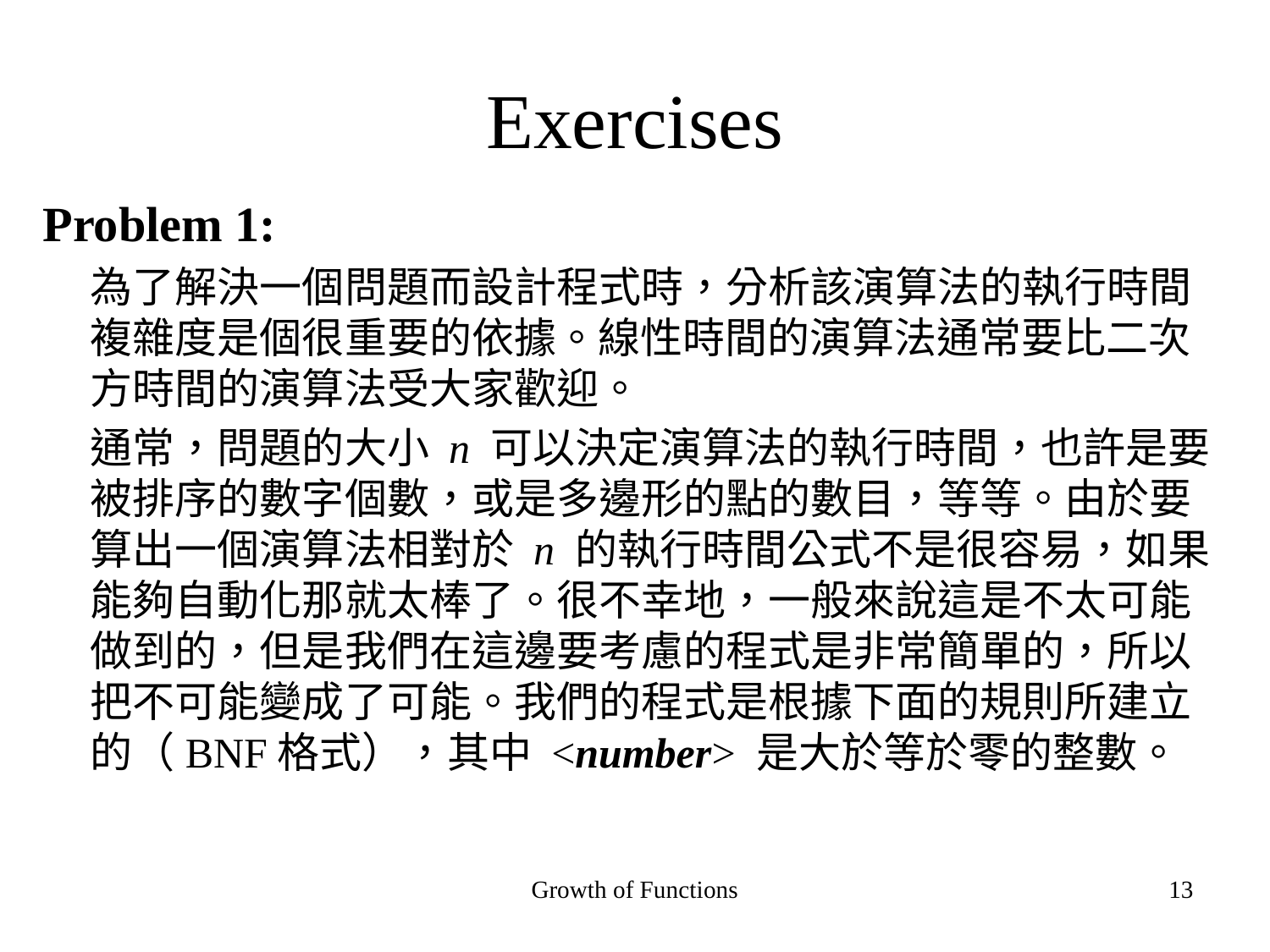

# Exercises
Problem 1:
	為了解決一個問題而設計程式時，分析該演算法的執行時間複雜度是個很重要的依據。線性時間的演算法通常要比二次方時間的演算法受大家歡迎。
	通常，問題的大小 n 可以決定演算法的執行時間，也許是要被排序的數字個數，或是多邊形的點的數目，等等。由於要算出一個演算法相對於 n 的執行時間公式不是很容易，如果能夠自動化那就太棒了。很不幸地，一般來說這是不太可能做到的，但是我們在這邊要考慮的程式是非常簡單的，所以把不可能變成了可能。我們的程式是根據下面的規則所建立的（BNF格式），其中 <number> 是大於等於零的整數。
Growth of Functions
13